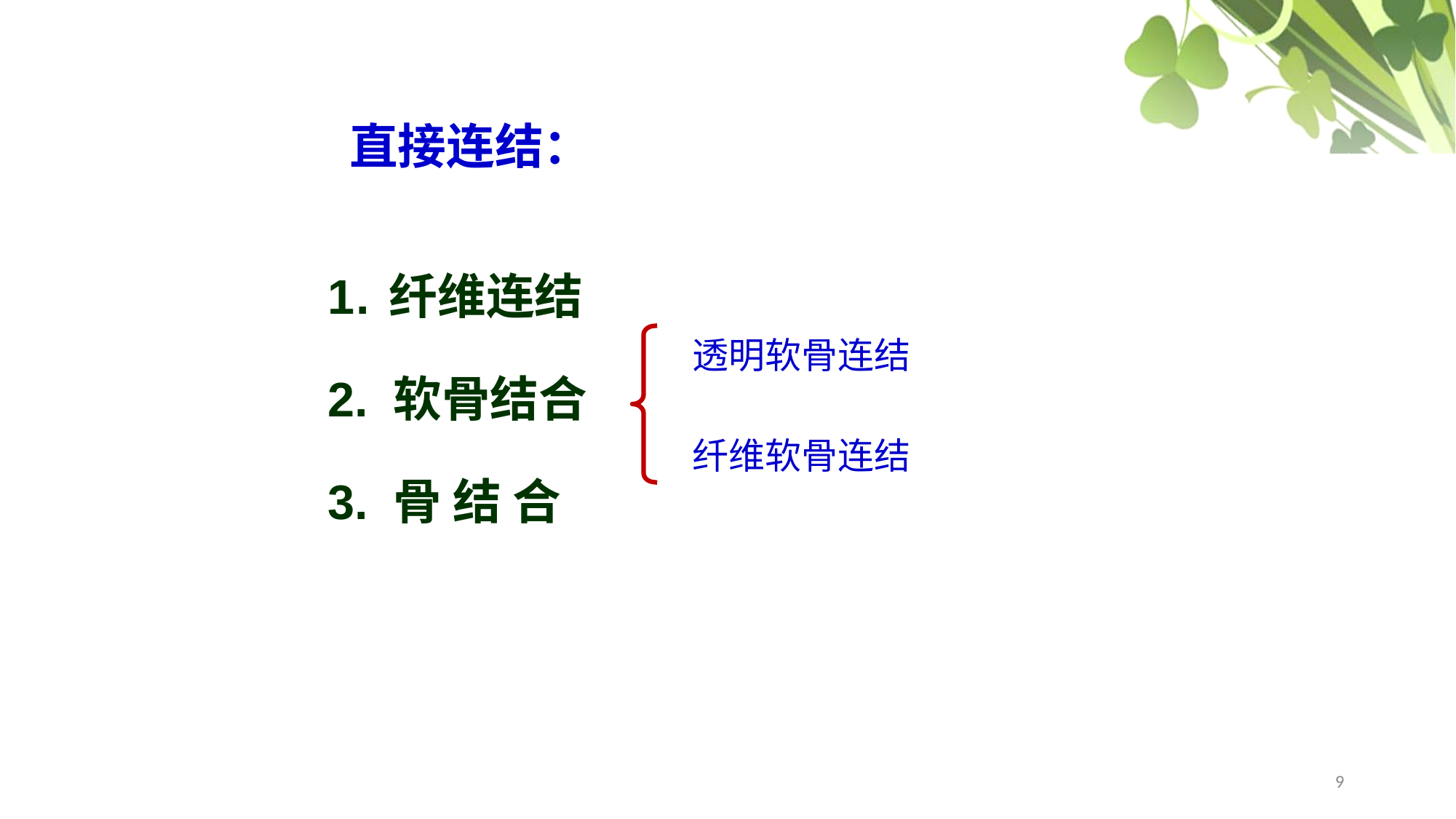

直接连结：
纤维连结
2. 软骨结合
3. 骨 结 合

透明软骨连结

纤维软骨连结

9